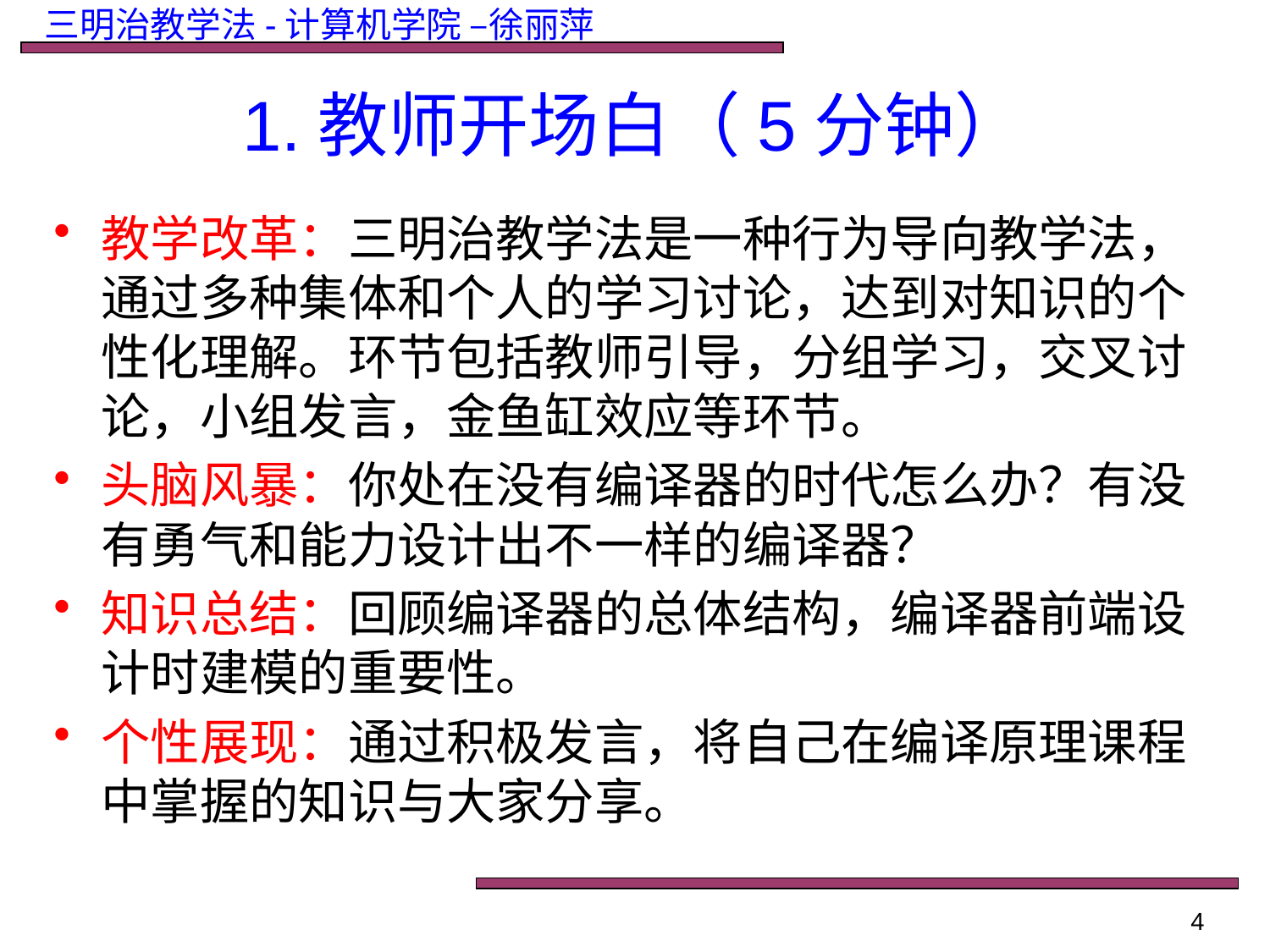

1.教师开场白（5分钟）

教学改革：三明治教学法是一种行为导向教学法，通过多种集体和个人的学习讨论，达到对知识的个性化理解。环节包括教师引导，分组学习，交叉讨论，小组发言，金鱼缸效应等环节。
头脑风暴：你处在没有编译器的时代怎么办？有没有勇气和能力设计出不一样的编译器？
知识总结：回顾编译器的总体结构，编译器前端设计时建模的重要性。
个性展现：通过积极发言，将自己在编译原理课程中掌握的知识与大家分享。
4